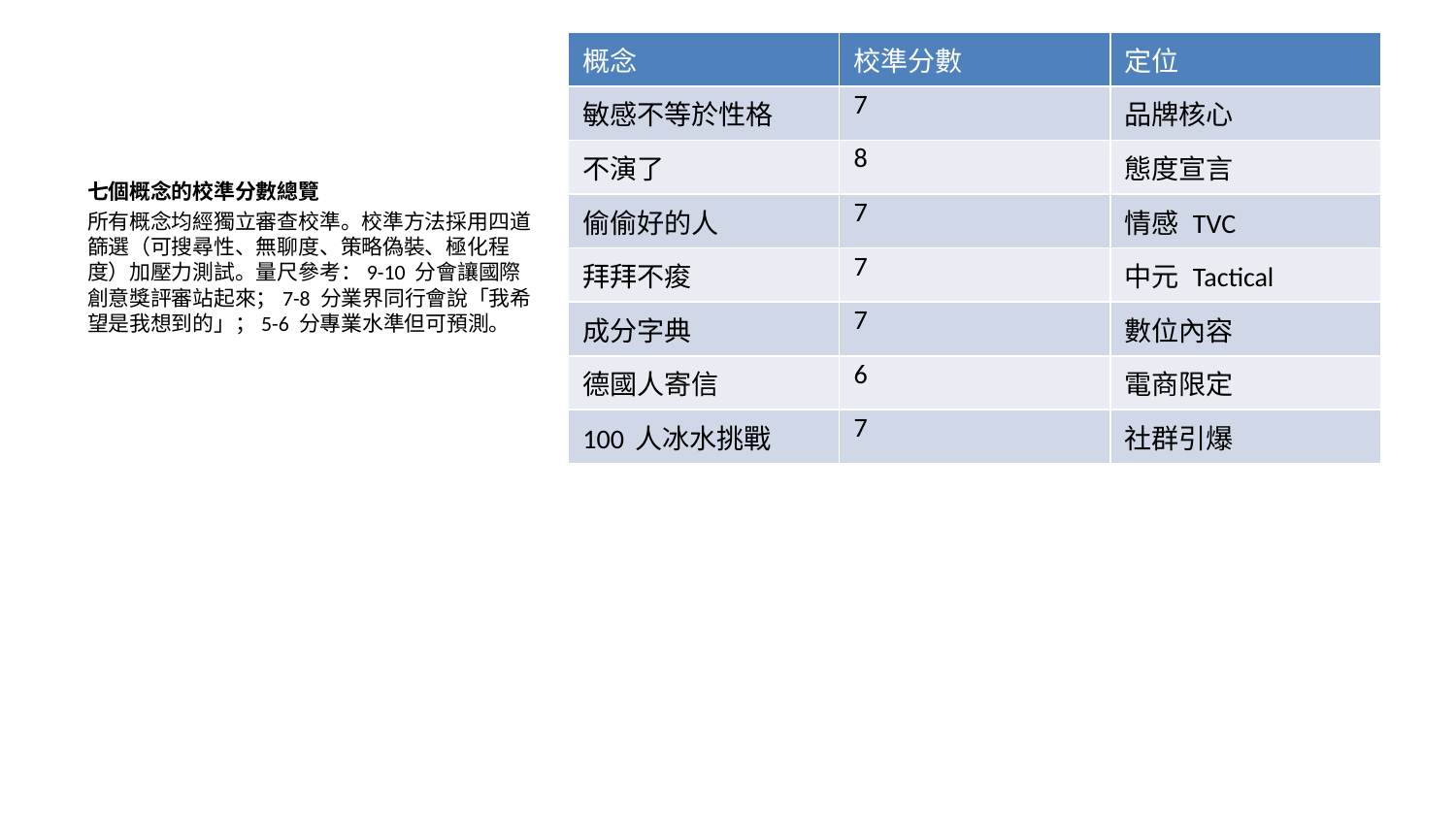

| 概念 | 校準分數 | 定位 |
| --- | --- | --- |
| 敏感不等於性格 | 7 | 品牌核心 |
| 不演了 | 8 | 態度宣言 |
| 偷偷好的人 | 7 | 情感 TVC |
| 拜拜不痠 | 7 | 中元 Tactical |
| 成分字典 | 7 | 數位內容 |
| 德國人寄信 | 6 | 電商限定 |
| 100 人冰水挑戰 | 7 | 社群引爆 |
七個概念的校準分數總覽
所有概念均經獨立審查校準。校準方法採用四道篩選（可搜尋性、無聊度、策略偽裝、極化程度）加壓力測試。量尺參考：9-10 分會讓國際創意獎評審站起來；7-8 分業界同行會說「我希望是我想到的」；5-6 分專業水準但可預測。